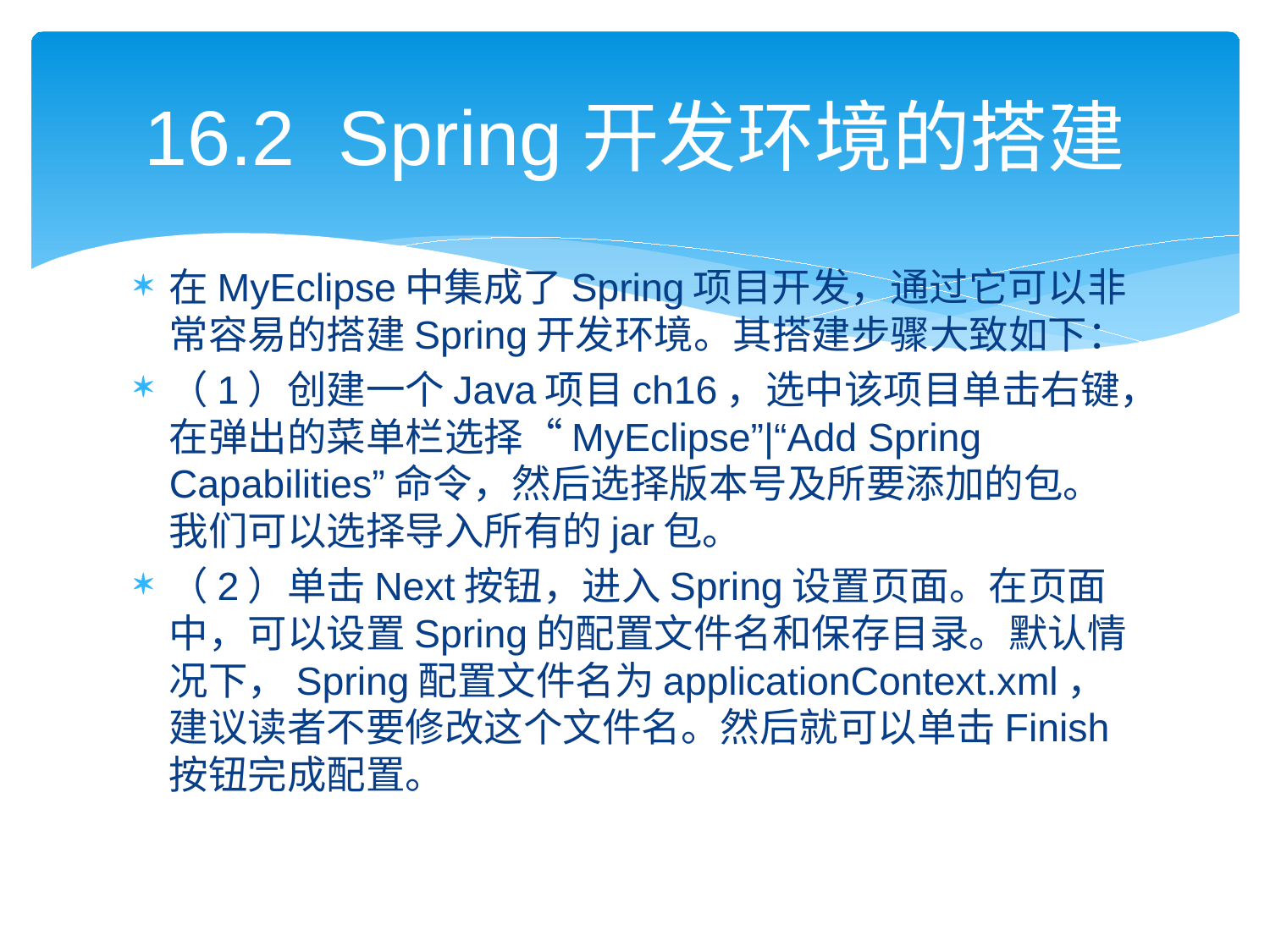

# 16.2  Spring开发环境的搭建
在MyEclipse中集成了Spring项目开发，通过它可以非常容易的搭建Spring开发环境。其搭建步骤大致如下：
（1）创建一个Java项目ch16，选中该项目单击右键，在弹出的菜单栏选择“MyEclipse”|“Add Spring Capabilities”命令，然后选择版本号及所要添加的包。我们可以选择导入所有的jar包。
（2）单击Next按钮，进入Spring设置页面。在页面中，可以设置Spring的配置文件名和保存目录。默认情况下，Spring配置文件名为applicationContext.xml，建议读者不要修改这个文件名。然后就可以单击Finish按钮完成配置。